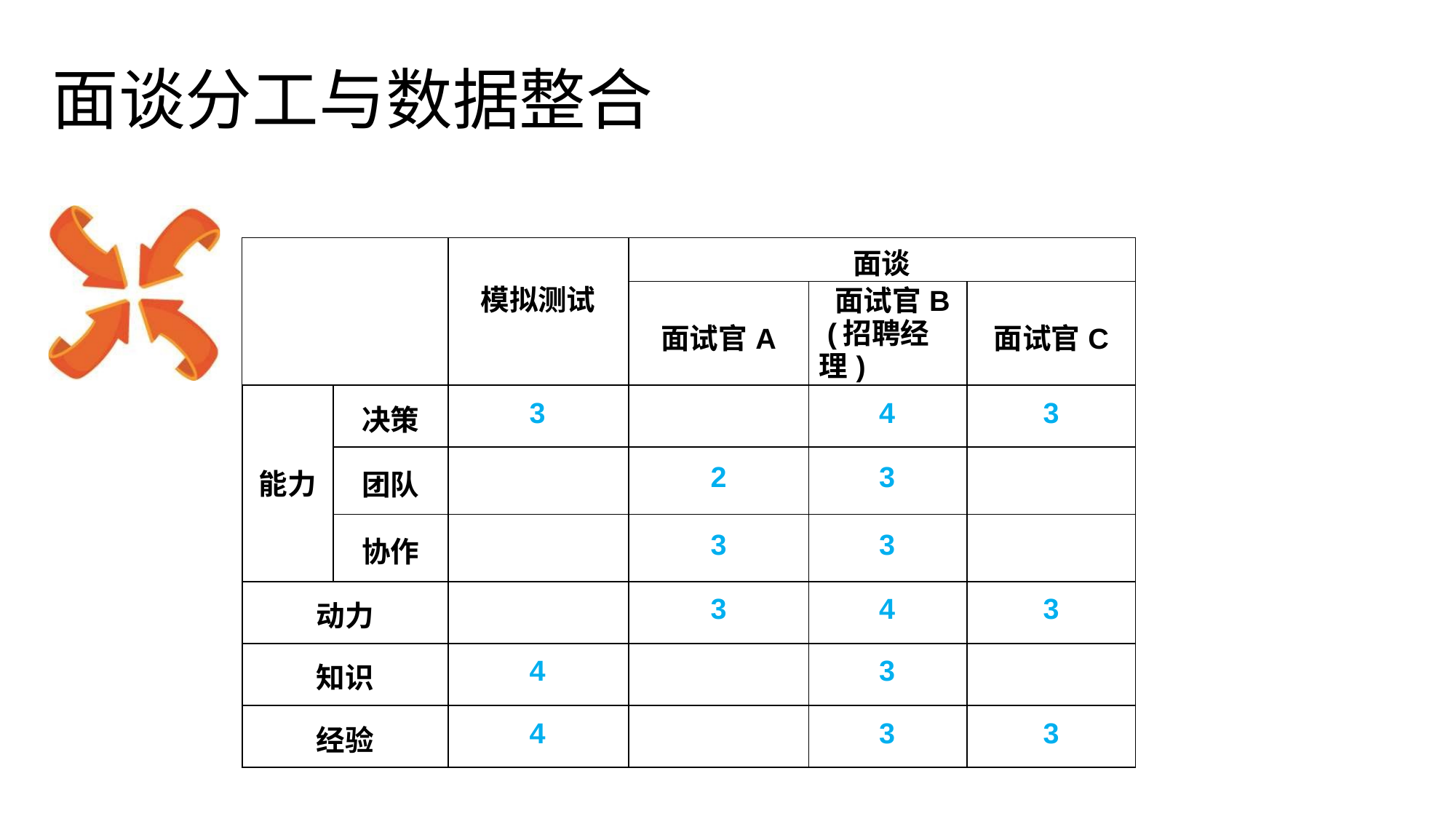

# 面谈分工与数据整合

|  |  | 模拟测试 | 面谈 |  |  |
| --- | --- | --- | --- | --- | --- |
|  |  |  | 面试官A | 面试官B (招聘经理) | 面试官C |
| 能力 | 决策 | 3 |  | 4 | 3 |
|  | 团队 |  | 2 | 3 |  |
|  | 协作 |  | 3 | 3 |  |
| 动力 |  |  | 3 | 4 | 3 |
| 知识 |  | 4 |  | 3 |  |
| 经验 |  | 4 |  | 3 | 3 |